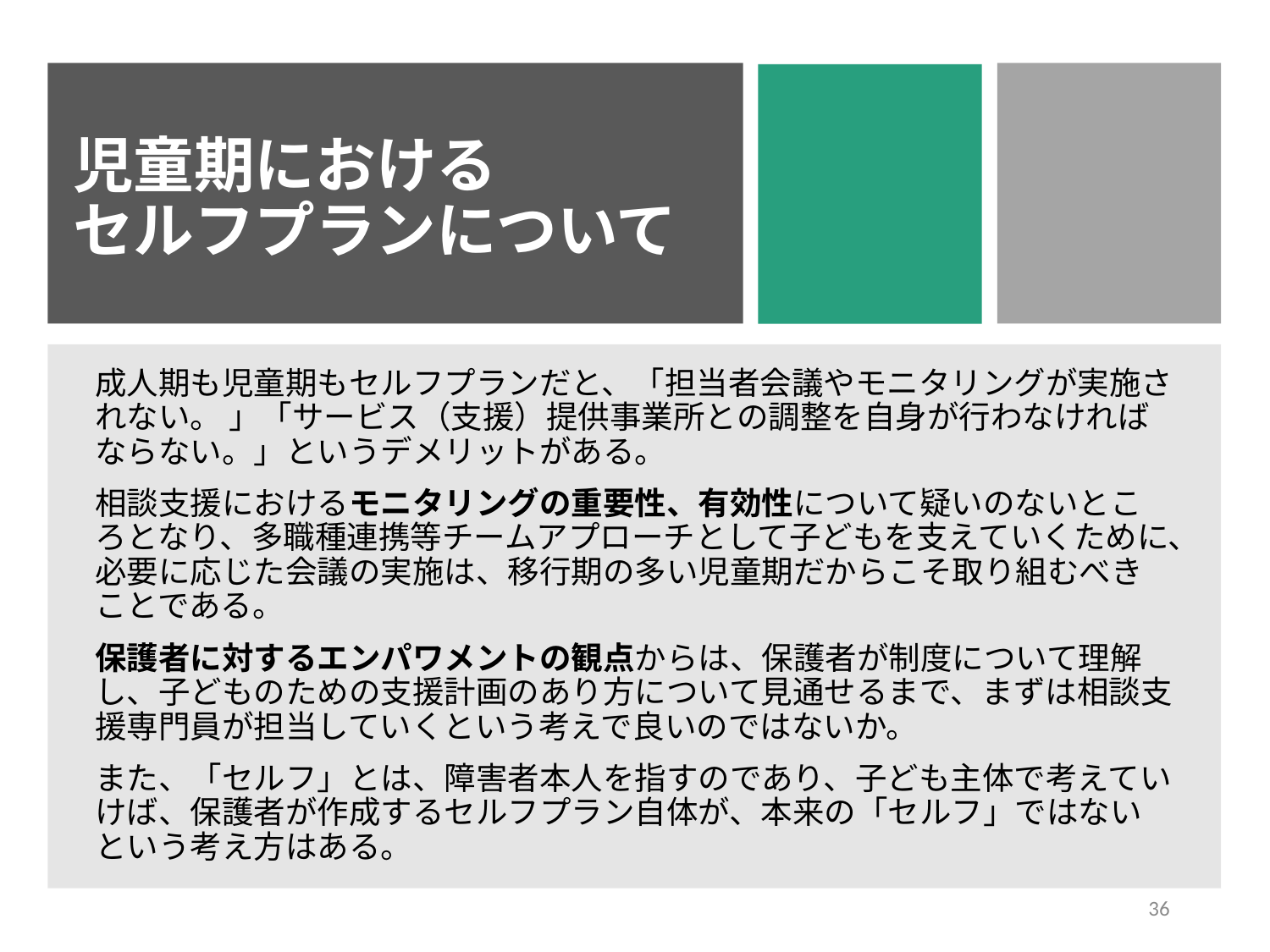

# 児童期における セルフプランについて
成人期も児童期もセルフプランだと、「担当者会議やモニタリングが実施されない。 」「サービス（支援）提供事業所との調整を自身が行わなければならない。」というデメリットがある。
相談支援におけるモニタリングの重要性、有効性について疑いのないところとなり、多職種連携等チームアプローチとして子どもを支えていくために、必要に応じた会議の実施は、移行期の多い児童期だからこそ取り組むべきことである。
保護者に対するエンパワメントの観点からは、保護者が制度について理解し、子どものための支援計画のあり方について見通せるまで、まずは相談支援専門員が担当していくという考えで良いのではないか。
また、「セルフ」とは、障害者本人を指すのであり、子ども主体で考えていけば、保護者が作成するセルフプラン自体が、本来の「セルフ」ではないという考え方はある。

36